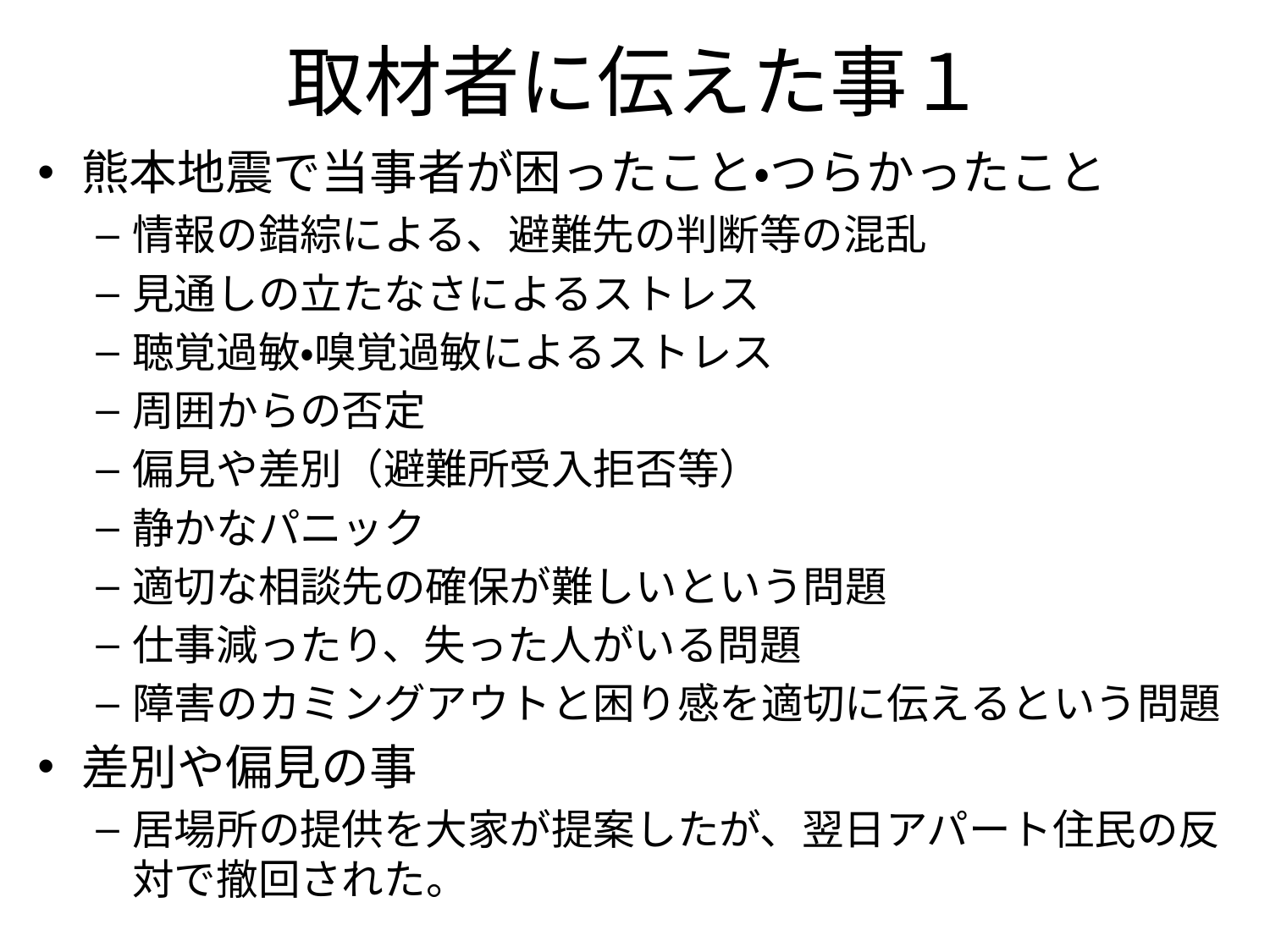

# 取材者に伝えた事１
熊本地震で当事者が困ったこと・つらかったこと
情報の錯綜による、避難先の判断等の混乱
見通しの立たなさによるストレス
聴覚過敏・嗅覚過敏によるストレス
周囲からの否定
偏見や差別（避難所受入拒否等）
静かなパニック
適切な相談先の確保が難しいという問題
仕事減ったり、失った人がいる問題
障害のカミングアウトと困り感を適切に伝えるという問題
差別や偏見の事
居場所の提供を大家が提案したが、翌日アパート住民の反対で撤回された。